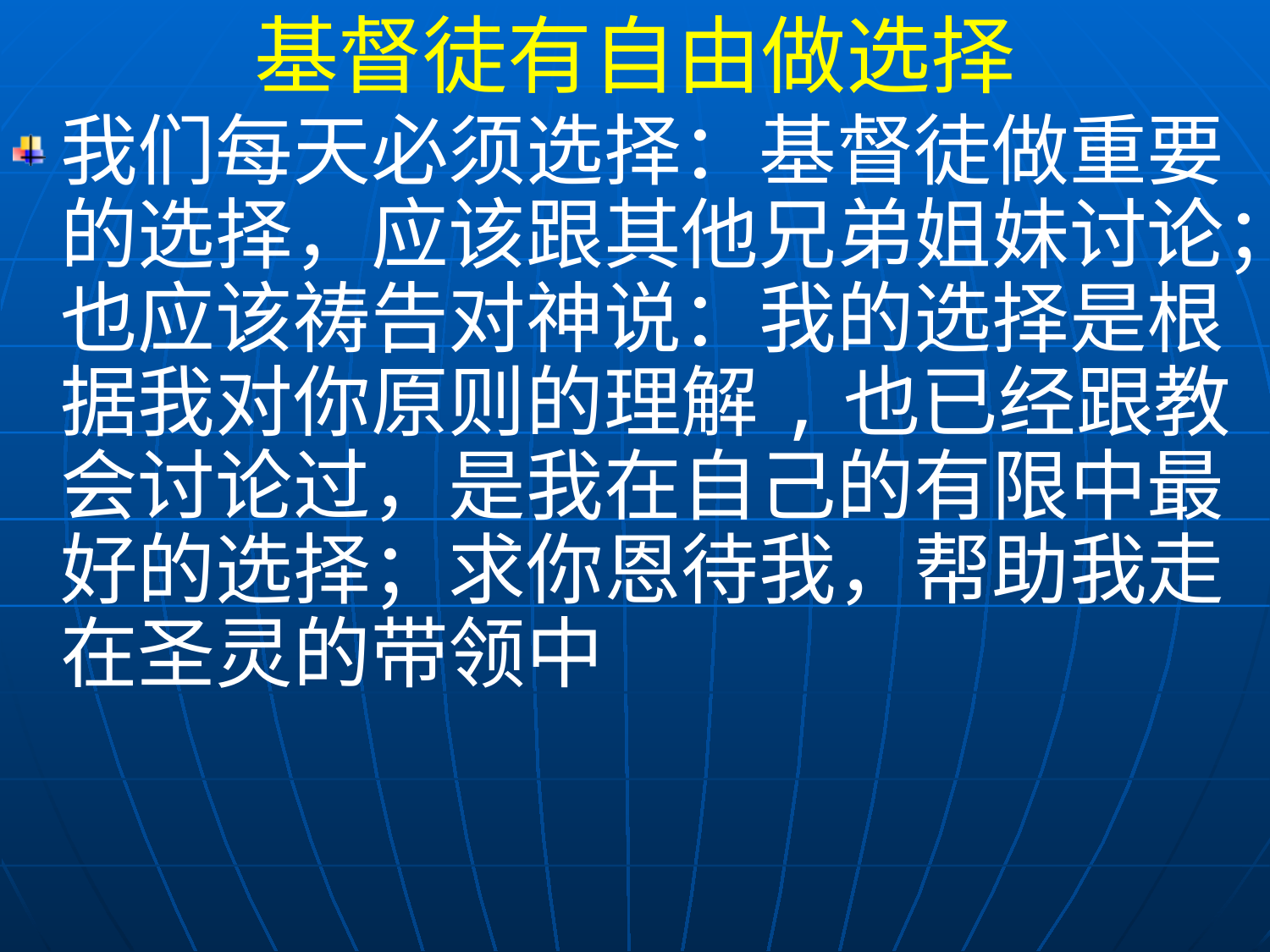

基督徒有自由做选择
我们每天必须选择：基督徒做重要的选择，应该跟其他兄弟姐妹讨论；也应该祷告对神说：我的选择是根据我对你原则的理解,也已经跟教会讨论过，是我在自己的有限中最好的选择；求你恩待我，帮助我走在圣灵的带领中